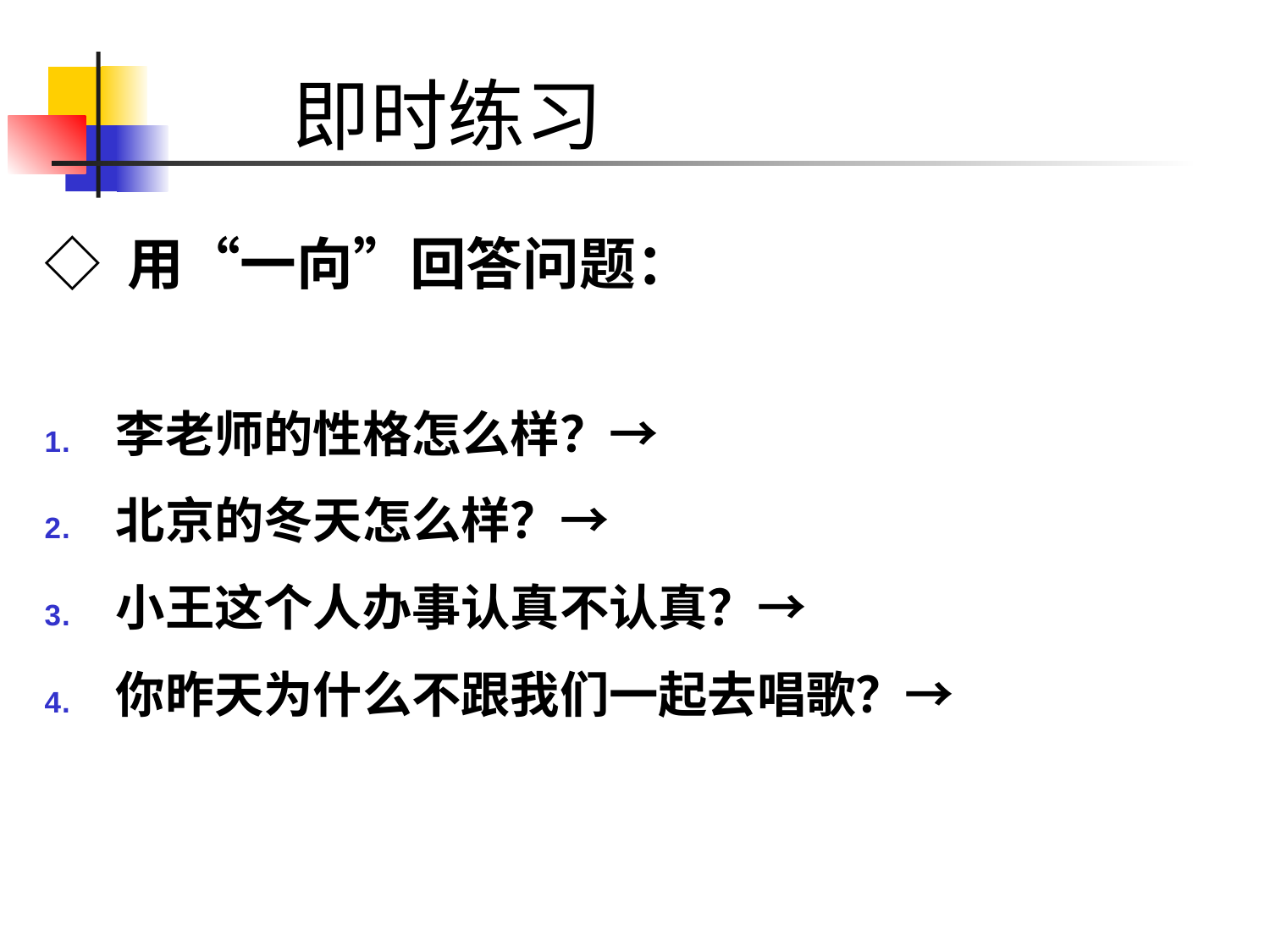

# 即时练习
◇ 用“一向”回答问题：

李老师的性格怎么样？→
北京的冬天怎么样？→
小王这个人办事认真不认真？→
你昨天为什么不跟我们一起去唱歌？→